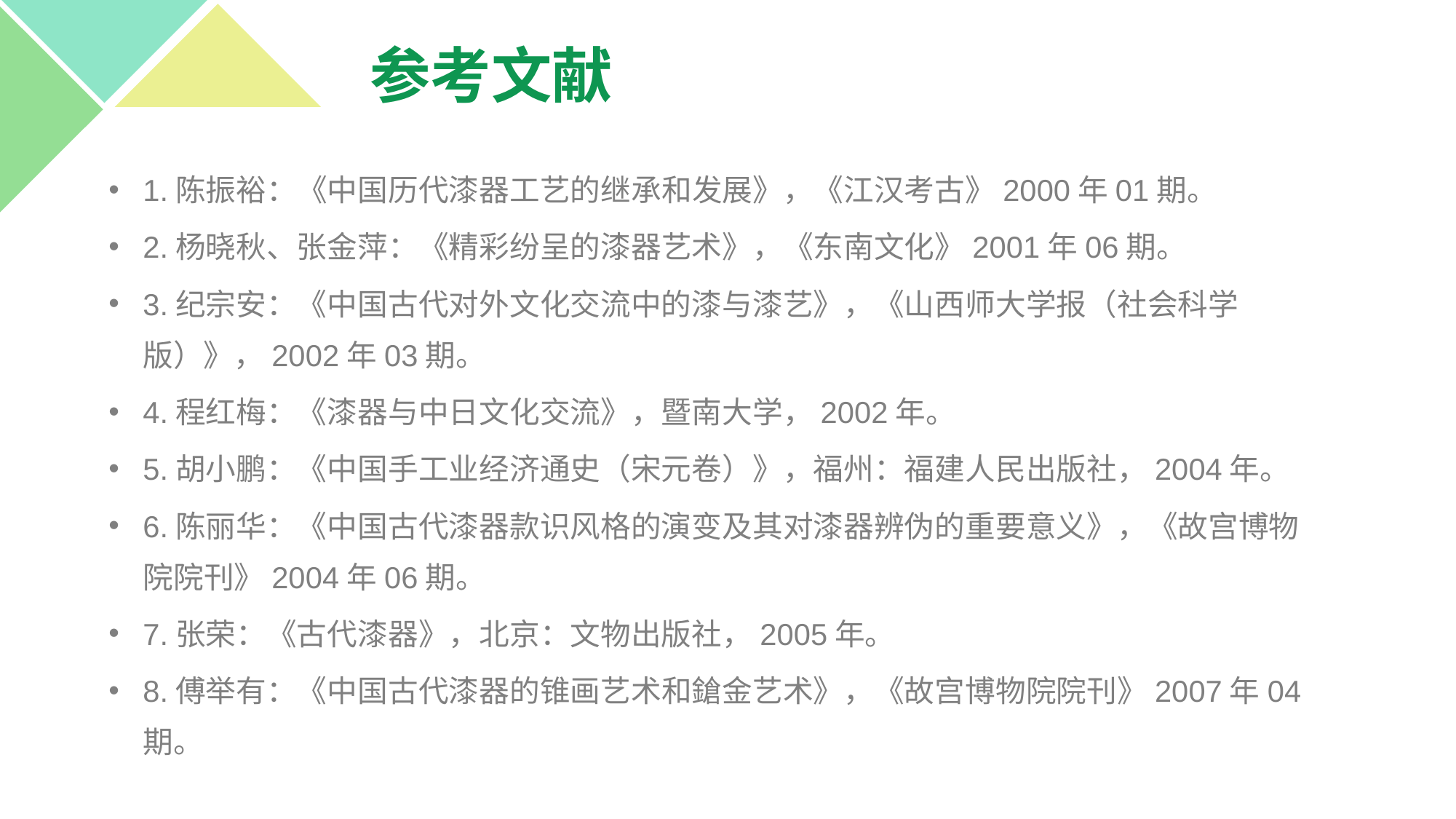

# 参考文献
1.陈振裕：《中国历代漆器工艺的继承和发展》，《江汉考古》2000年01期。
2.杨晓秋、张金萍：《精彩纷呈的漆器艺术》，《东南文化》2001年06期。
3.纪宗安：《中国古代对外文化交流中的漆与漆艺》，《山西师大学报（社会科学版）》，2002年03期。
4.程红梅：《漆器与中日文化交流》，暨南大学，2002年。
5.胡小鹏：《中国手工业经济通史（宋元卷）》，福州：福建人民出版社，2004年。
6.陈丽华：《中国古代漆器款识风格的演变及其对漆器辨伪的重要意义》，《故宫博物院院刊》2004年06期。
7.张荣：《古代漆器》，北京：文物出版社，2005年。
8.傅举有：《中国古代漆器的锥画艺术和鎗金艺术》，《故宫博物院院刊》2007年04期。